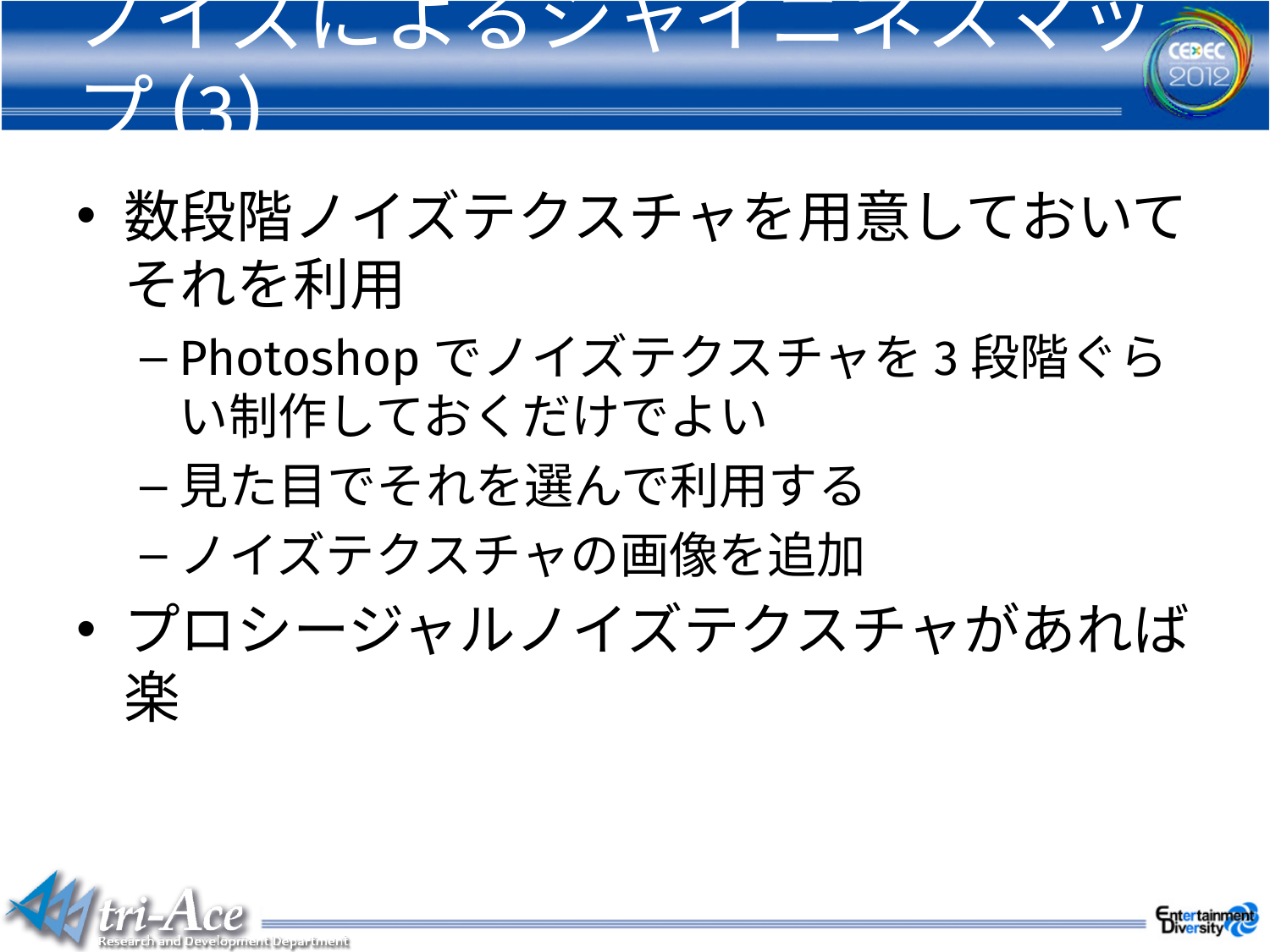

# ノイズによるシャイニネスマップ(3)
数段階ノイズテクスチャを用意しておいてそれを利用
Photoshopでノイズテクスチャを3段階ぐらい制作しておくだけでよい
見た目でそれを選んで利用する
ノイズテクスチャの画像を追加
プロシージャルノイズテクスチャがあれば楽